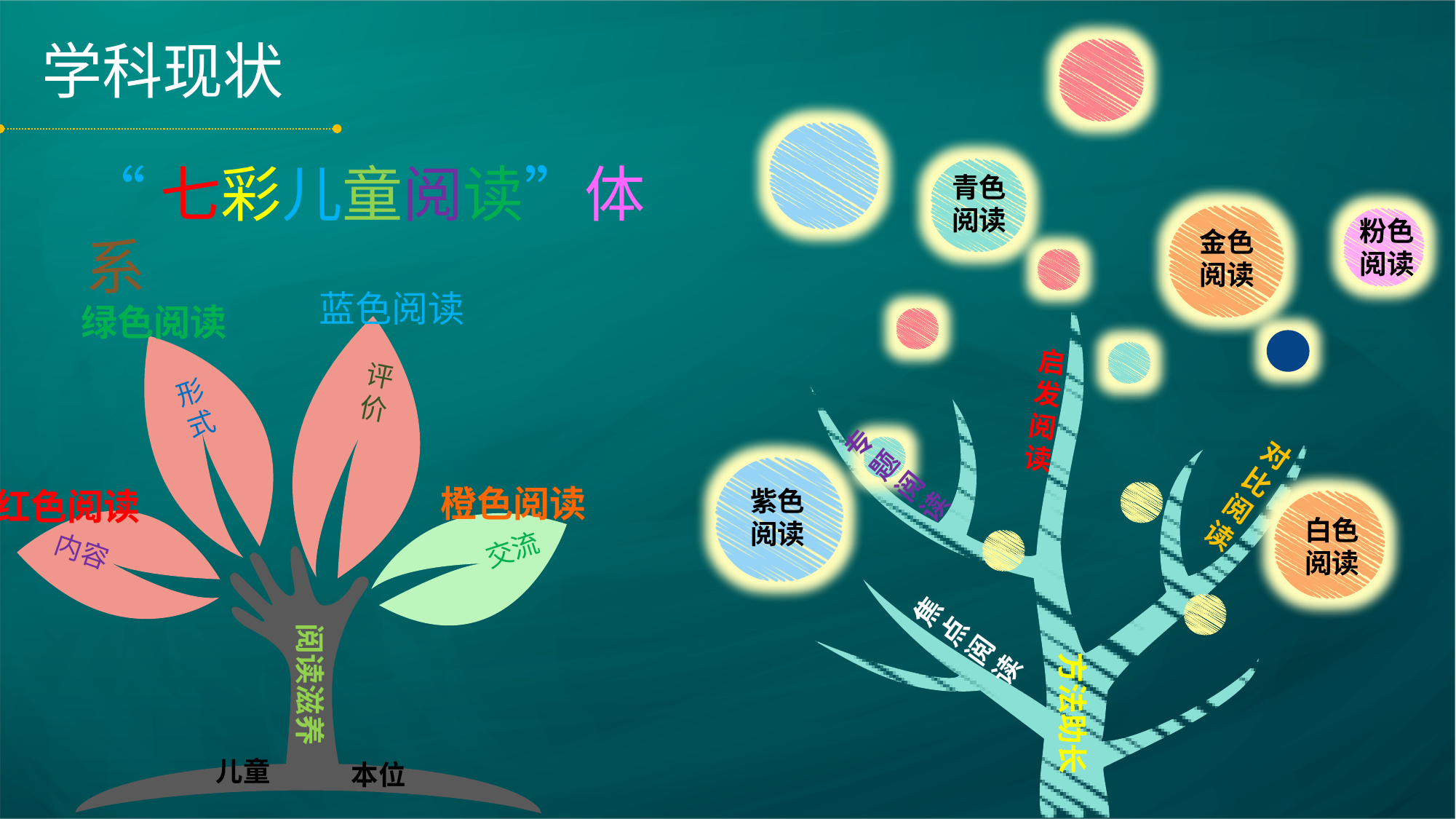

学科现状

“七彩儿童阅读”体系
青色阅读
粉色阅读
金色阅读
蓝色阅读
绿色阅读

阅读滋养
儿童
本位

启
发
阅
读
评价
形式
专
题
阅
读
对
比
阅
读
橙色阅读
红色阅读
紫色阅读
白色阅读
交流
内容

焦
点
阅
读
方法助长